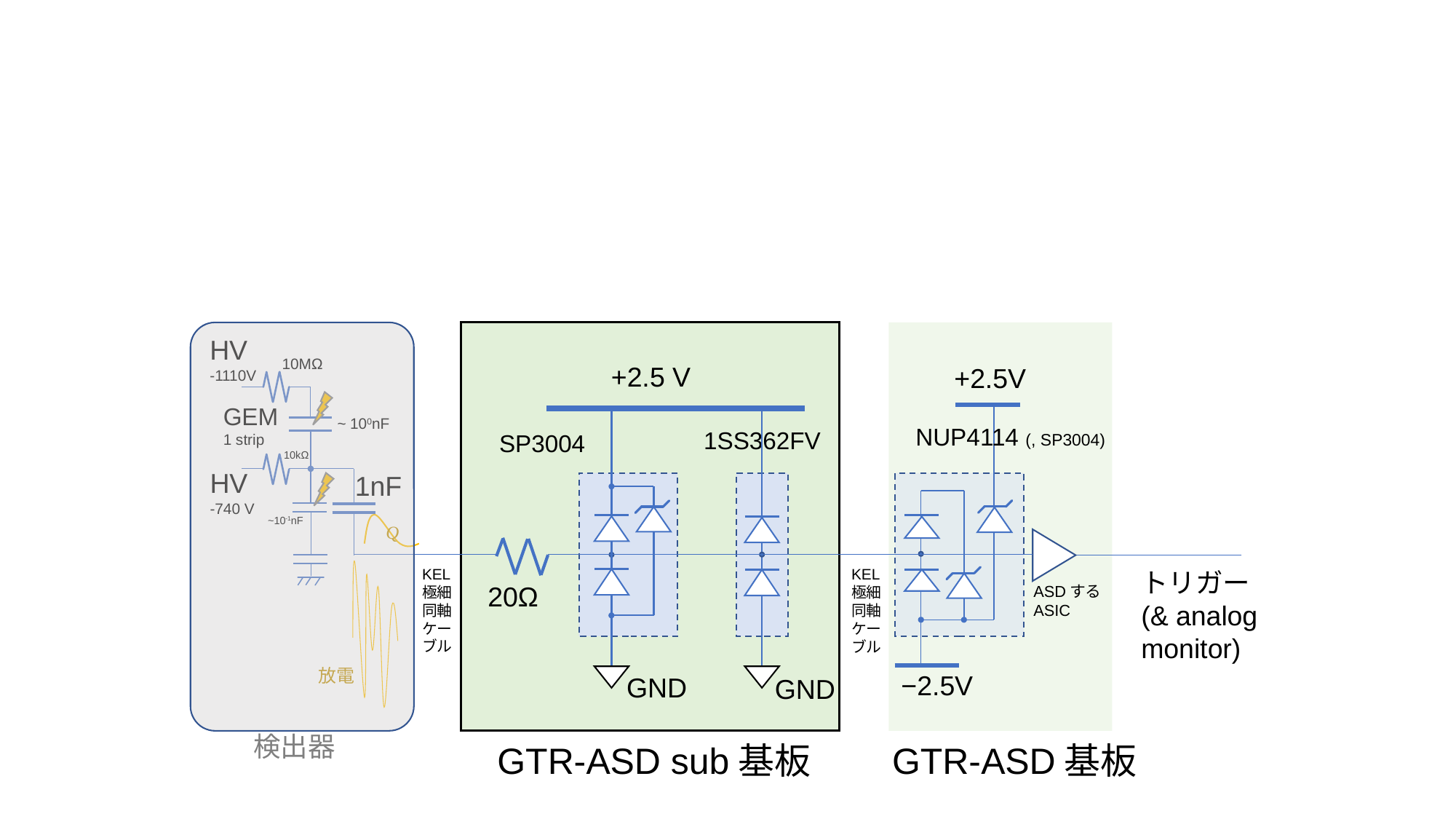

HV
-1110V
10MΩ
+2.5 V
+2.5V

GEM
1 strip

~ 100nF
NUP4114 (, SP3004)
1SS362FV
SP3004
10kΩ
HV
-740 V
1nF

~10-1nF

Q
KEL
極細
同軸
ケー
ブル
KEL
極細
同軸
ケー
ブル
トリガー
(& analog
monitor)

20Ω
ASDする
ASIC
放電
−2.5V
GND
GND
検出器
GTR-ASD基板
GTR-ASD sub基板